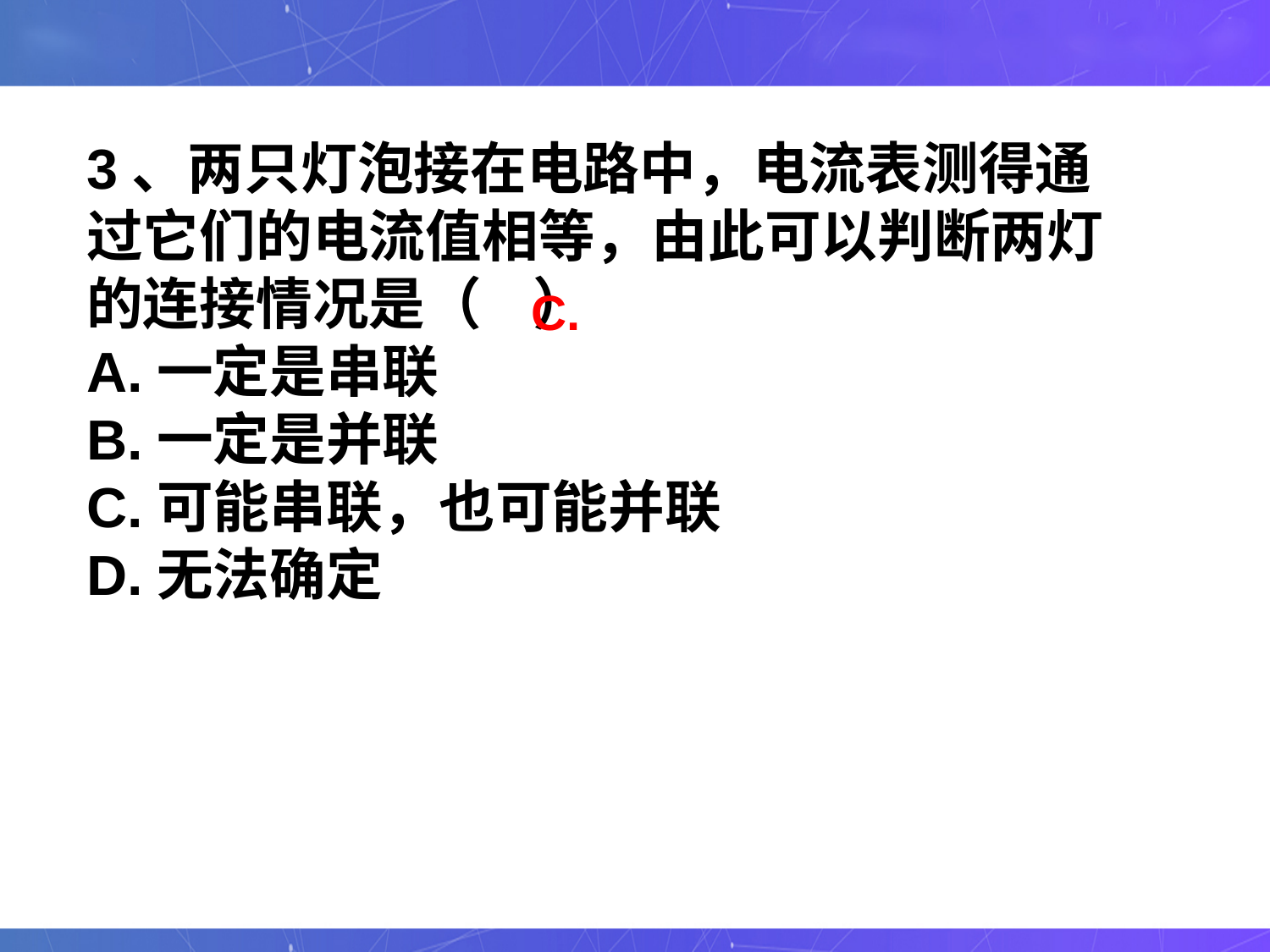

3、两只灯泡接在电路中，电流表测得通过它们的电流值相等，由此可以判断两灯的连接情况是（    ）
A.一定是串联
B.一定是并联
C.可能串联，也可能并联
D.无法确定
C.